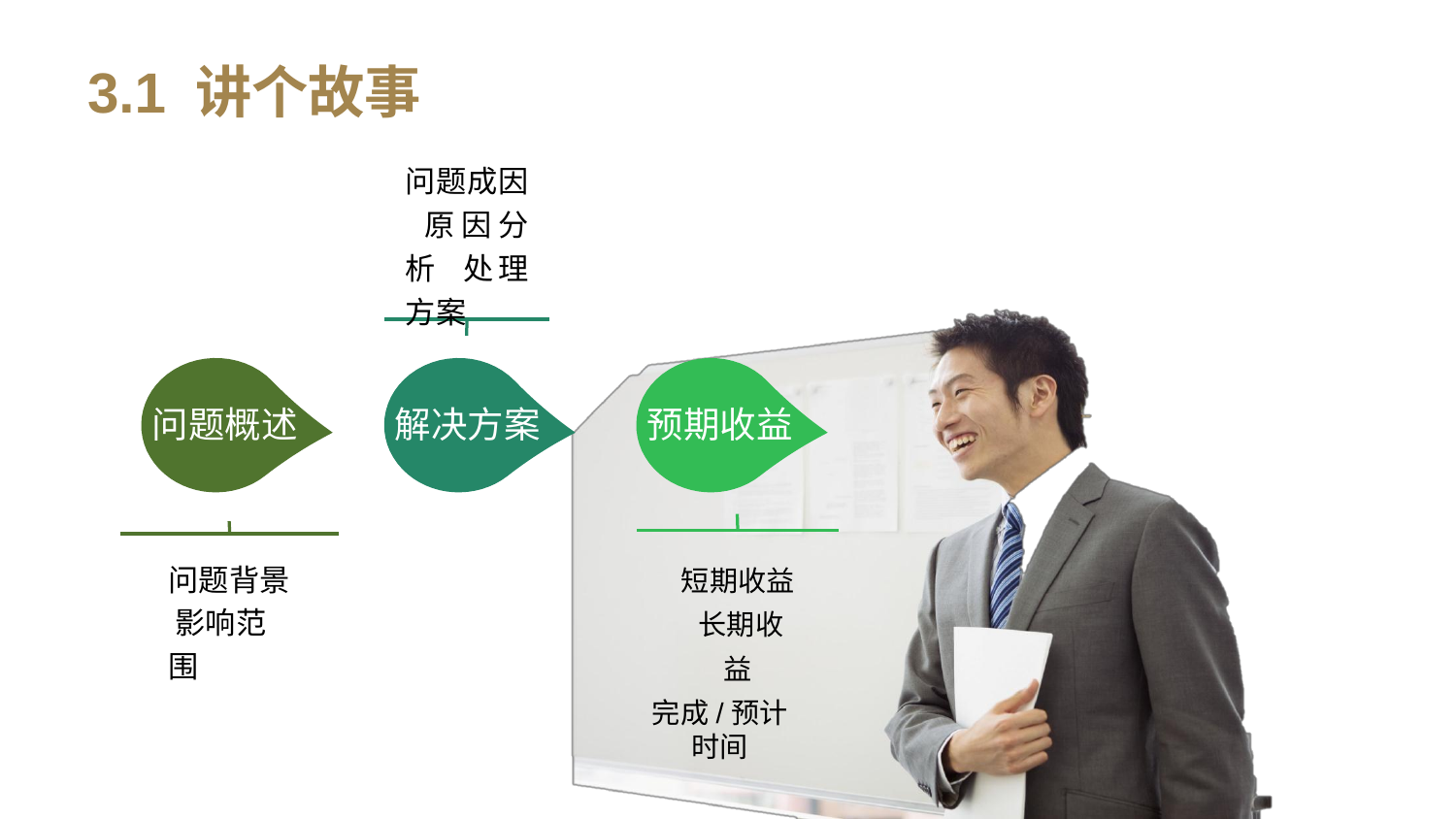

# 3.1 讲个故事
问题成因  原因分析  处理方案

问题概述
解决方案
预期收益

短期收益  长期收益
完成/预计时间
问题背景  影响范围